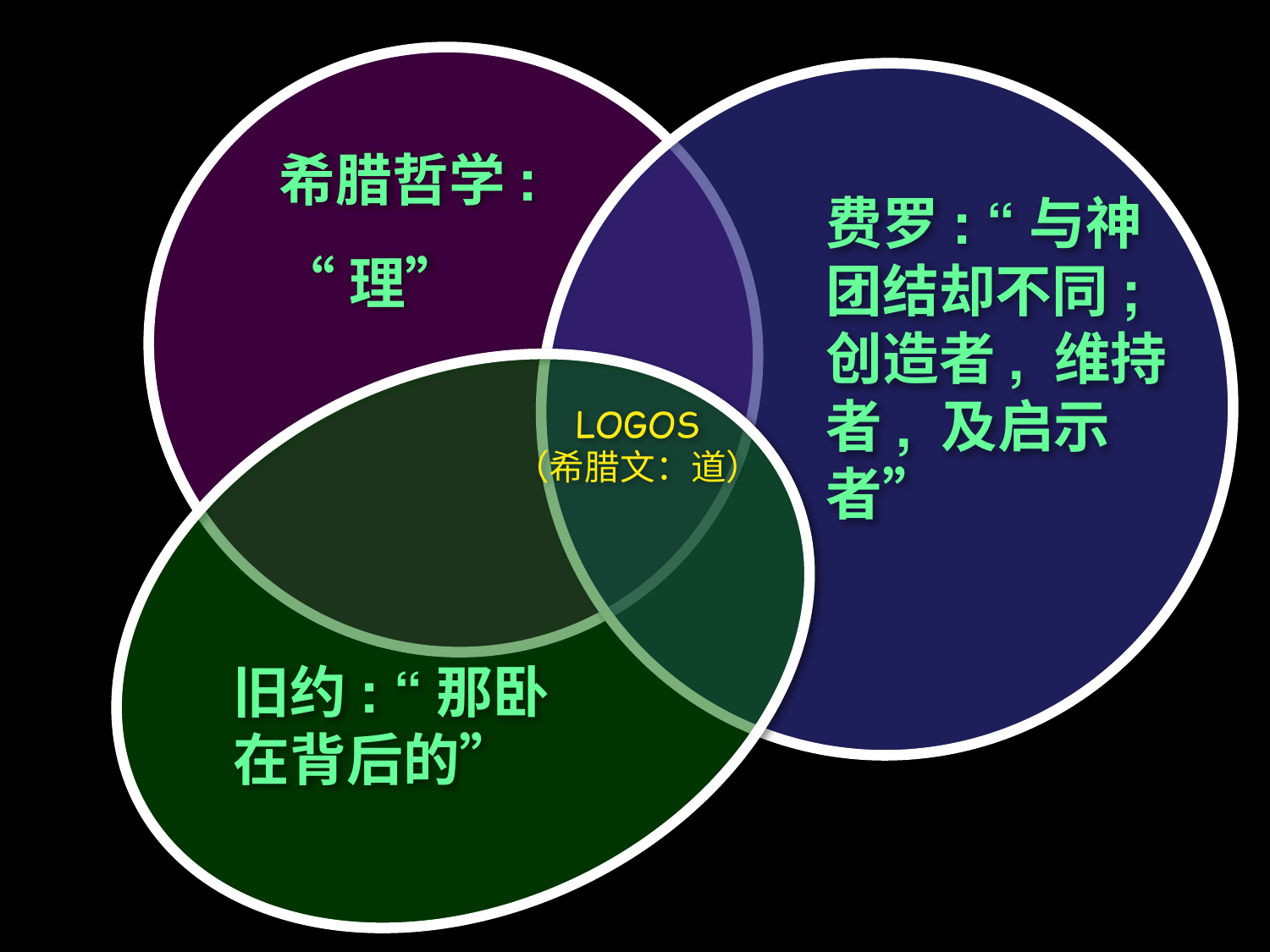

希腊哲学:
“理”
费罗: “与神团结却不同; 创造者, 维持者, 及启示者”
LOGOS
（希腊文：道）

旧约: “那卧在背后的”